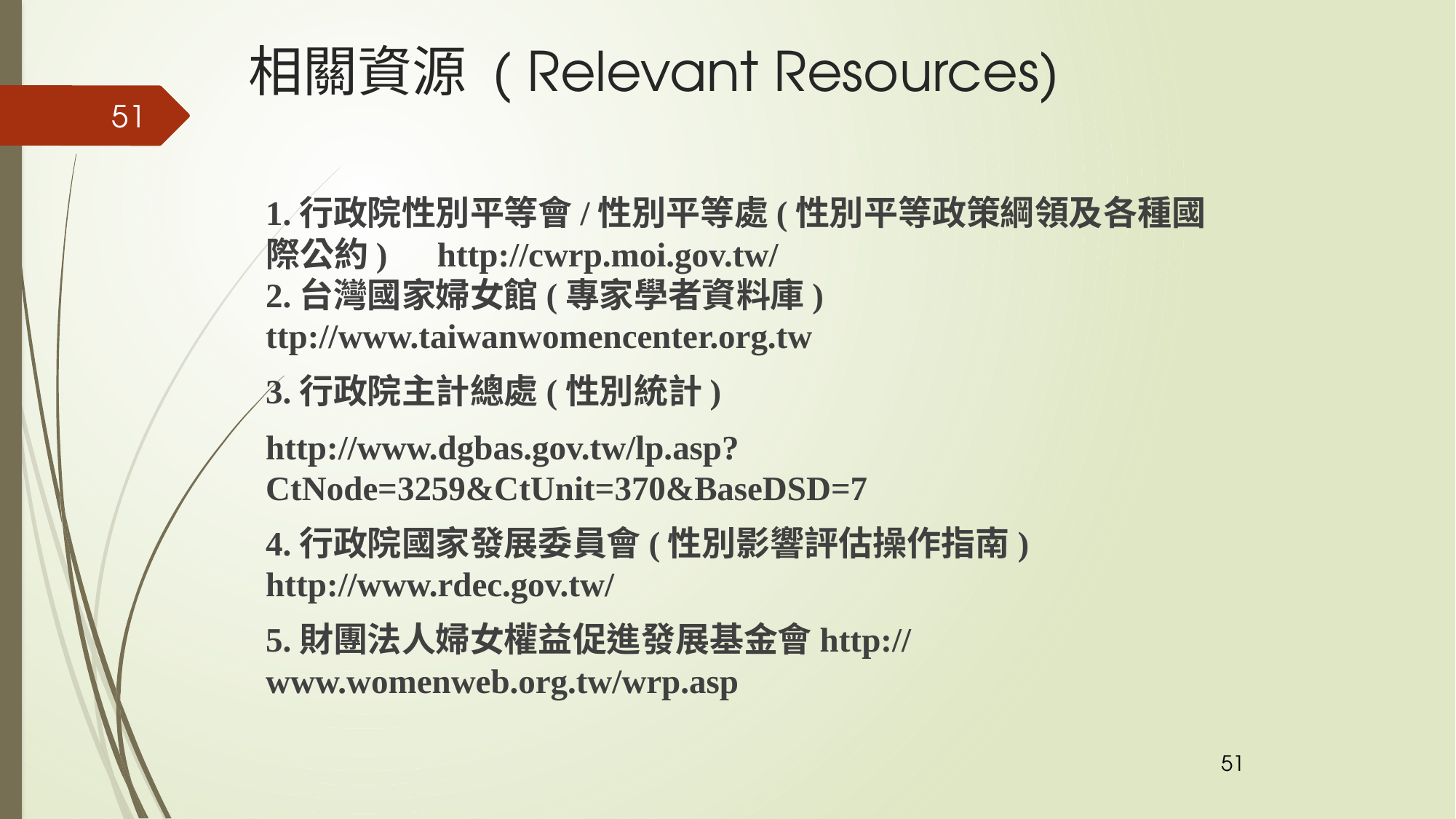

相關資源 ( Relevant Resources)
51
1.行政院性別平等會/性別平等處(性別平等政策綱領及各種國際公約)　http://cwrp.moi.gov.tw/
2.台灣國家婦女館(專家學者資料庫) ttp://www.taiwanwomencenter.org.tw
3.行政院主計總處(性別統計)
http://www.dgbas.gov.tw/lp.asp?CtNode=3259&CtUnit=370&BaseDSD=7
4.行政院國家發展委員會(性別影響評估操作指南)　http://www.rdec.gov.tw/
5.財團法人婦女權益促進發展基金會http://www.womenweb.org.tw/wrp.asp
51